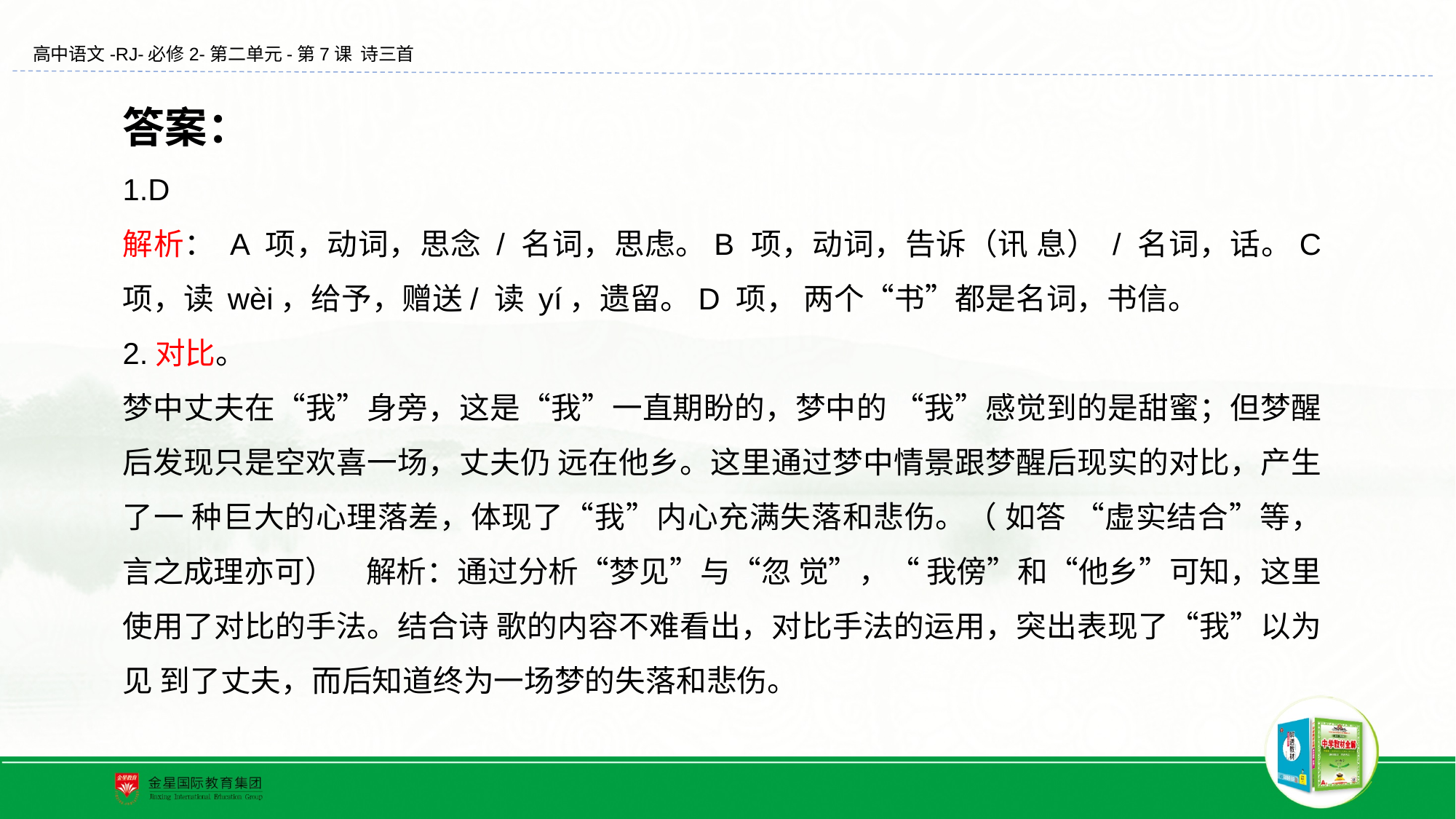

答案：
1.D
解析： A 项，动词，思念 / 名词，思虑。B 项，动词，告诉（讯 息） / 名词，话。C 项，读 wèi，给予，赠送/ 读 yí，遗留。D 项， 两个“书”都是名词，书信。
2.对比。
梦中丈夫在“我”身旁，这是“我”一直期盼的，梦中的 “我”感觉到的是甜蜜；但梦醒后发现只是空欢喜一场，丈夫仍 远在他乡。这里通过梦中情景跟梦醒后现实的对比，产生了一 种巨大的心理落差，体现了“我”内心充满失落和悲伤。（ 如答 “虚实结合”等，言之成理亦可）　解析：通过分析“梦见”与“忽 觉”，“ 我傍”和“他乡”可知，这里使用了对比的手法。结合诗 歌的内容不难看出，对比手法的运用，突出表现了“我”以为见 到了丈夫，而后知道终为一场梦的失落和悲伤。